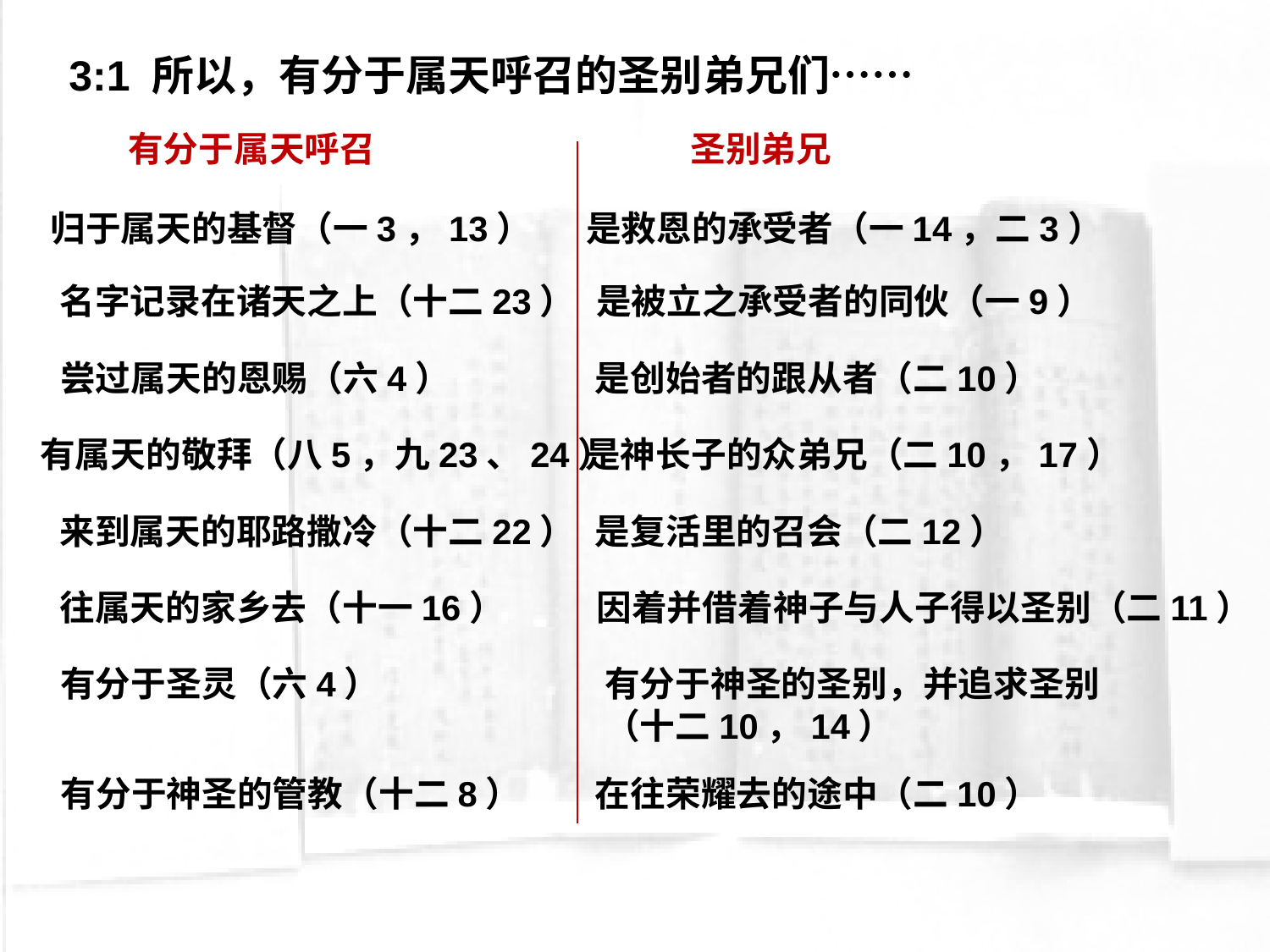

3:1 所以，有分于属天呼召的圣别弟兄们……
有分于属天呼召
圣别弟兄
归于属天的基督（一3，13）
是救恩的承受者（一14，二3）
名字记录在诸天之上（十二23）
是被立之承受者的同伙（一9）
尝过属天的恩赐（六4）
是创始者的跟从者（二10）
有属天的敬拜（八5，九23、24）
是神长子的众弟兄（二10，17）
来到属天的耶路撒冷（十二22）
是复活里的召会（二12）
往属天的家乡去（十一16）
因着并借着神子与人子得以圣别（二11）
有分于圣灵（六4）
有分于神圣的圣别，并追求圣别（十二10，14）
有分于神圣的管教（十二8）
在往荣耀去的途中（二10）